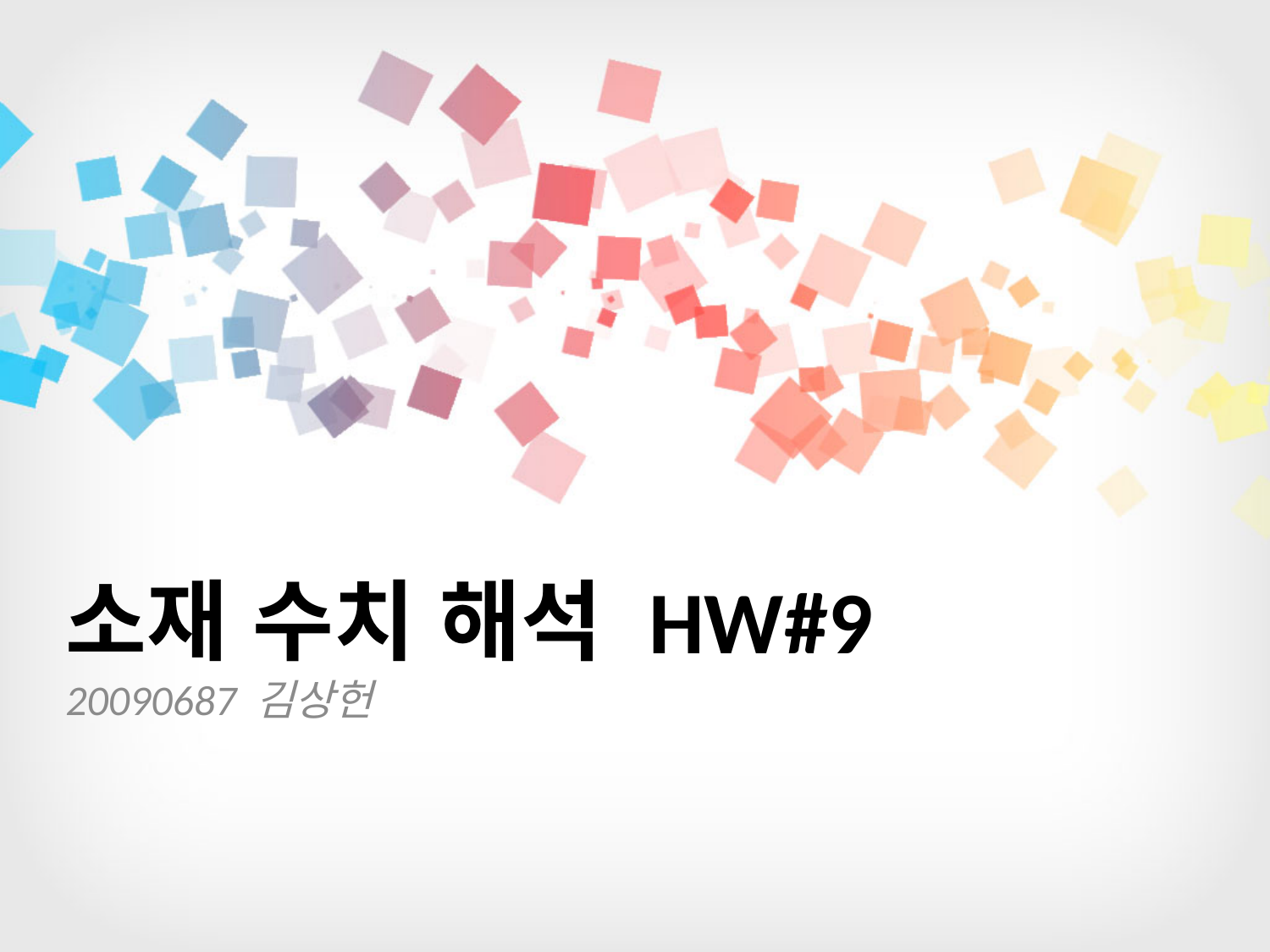

# 소재 수치 해석 HW#9
20090687 김상헌